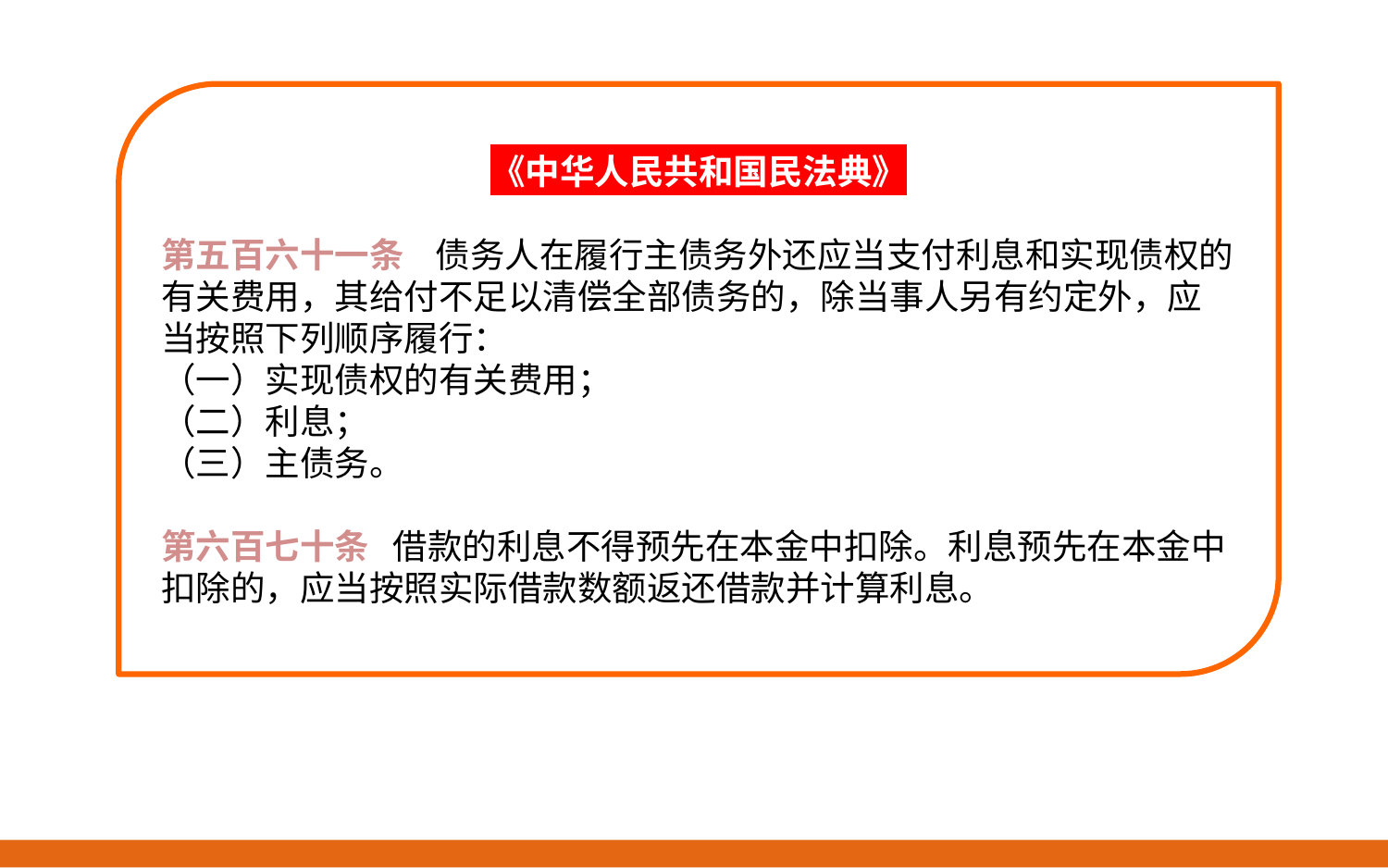

《中华人民共和国民法典》

第五百六十一条    债务人在履行主债务外还应当支付利息和实现债权的有关费用，其给付不足以清偿全部债务的，除当事人另有约定外，应当按照下列顺序履行：
（一）实现债权的有关费用；
（二）利息；
（三）主债务。

第六百七十条   借款的利息不得预先在本金中扣除。利息预先在本金中扣除的，应当按照实际借款数额返还借款并计算利息。